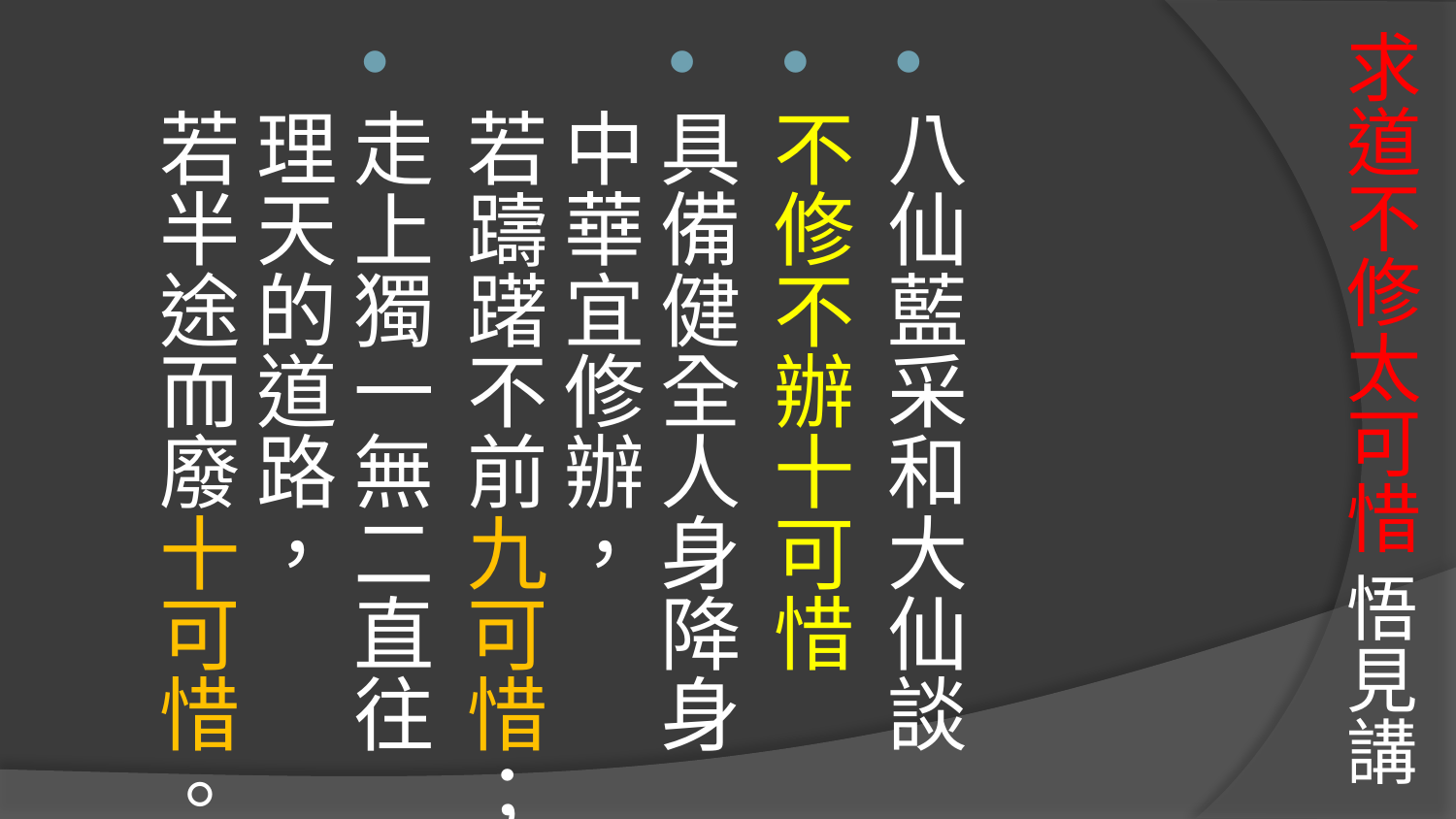

# 求道不修太可惜 悟見講
八仙藍采和大仙談
不修不辦十可惜
具備健全人身降身中華宜修辦，
若躊躇不前九可惜；
走上獨一無二直往理天的道路，
若半途而廢十可惜。